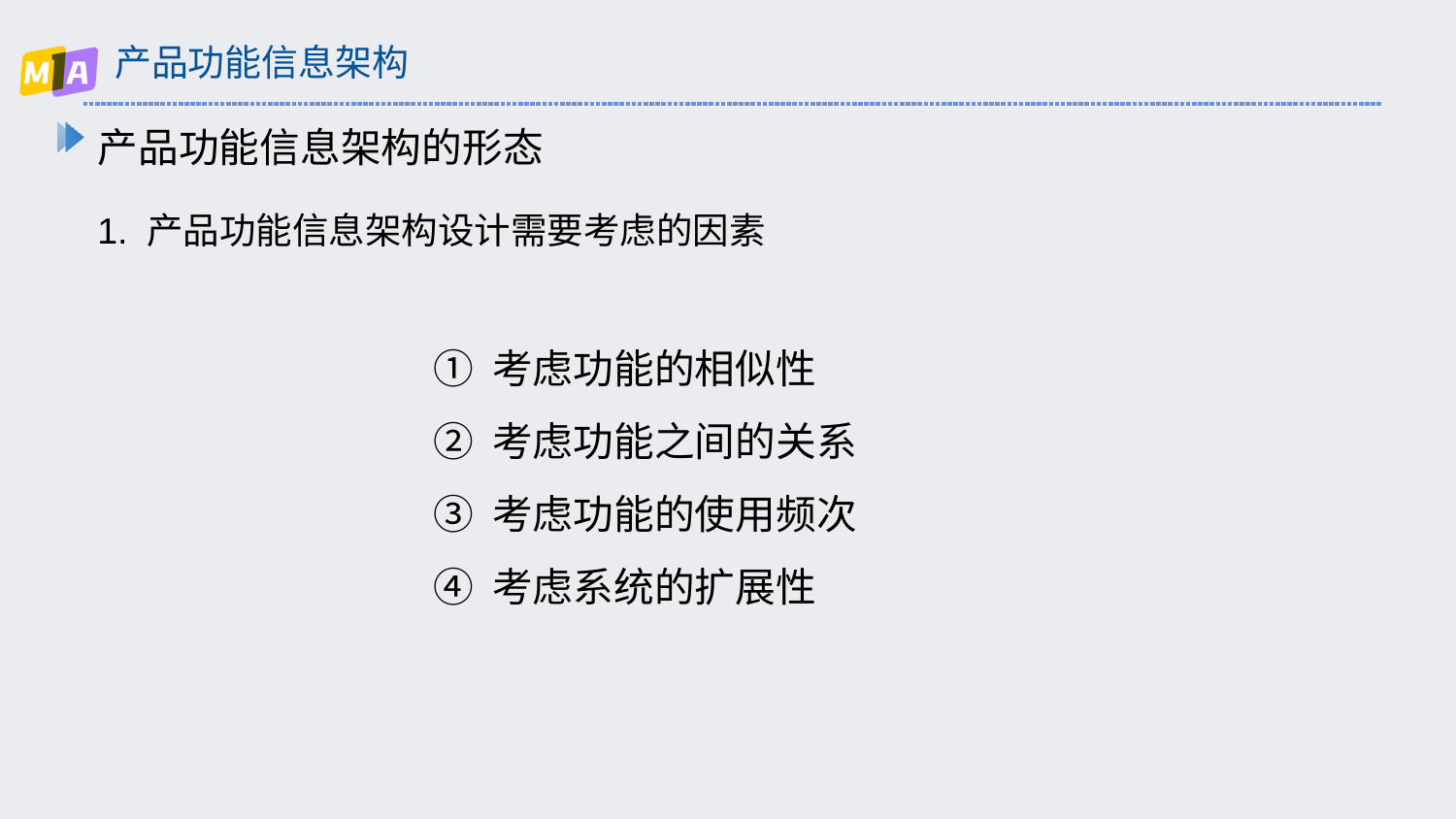

# 产品功能信息架构
产品功能信息架构的形态
1. 产品功能信息架构设计需要考虑的因素
① 考虑功能的相似性
② 考虑功能之间的关系
③ 考虑功能的使用频次
④ 考虑系统的扩展性